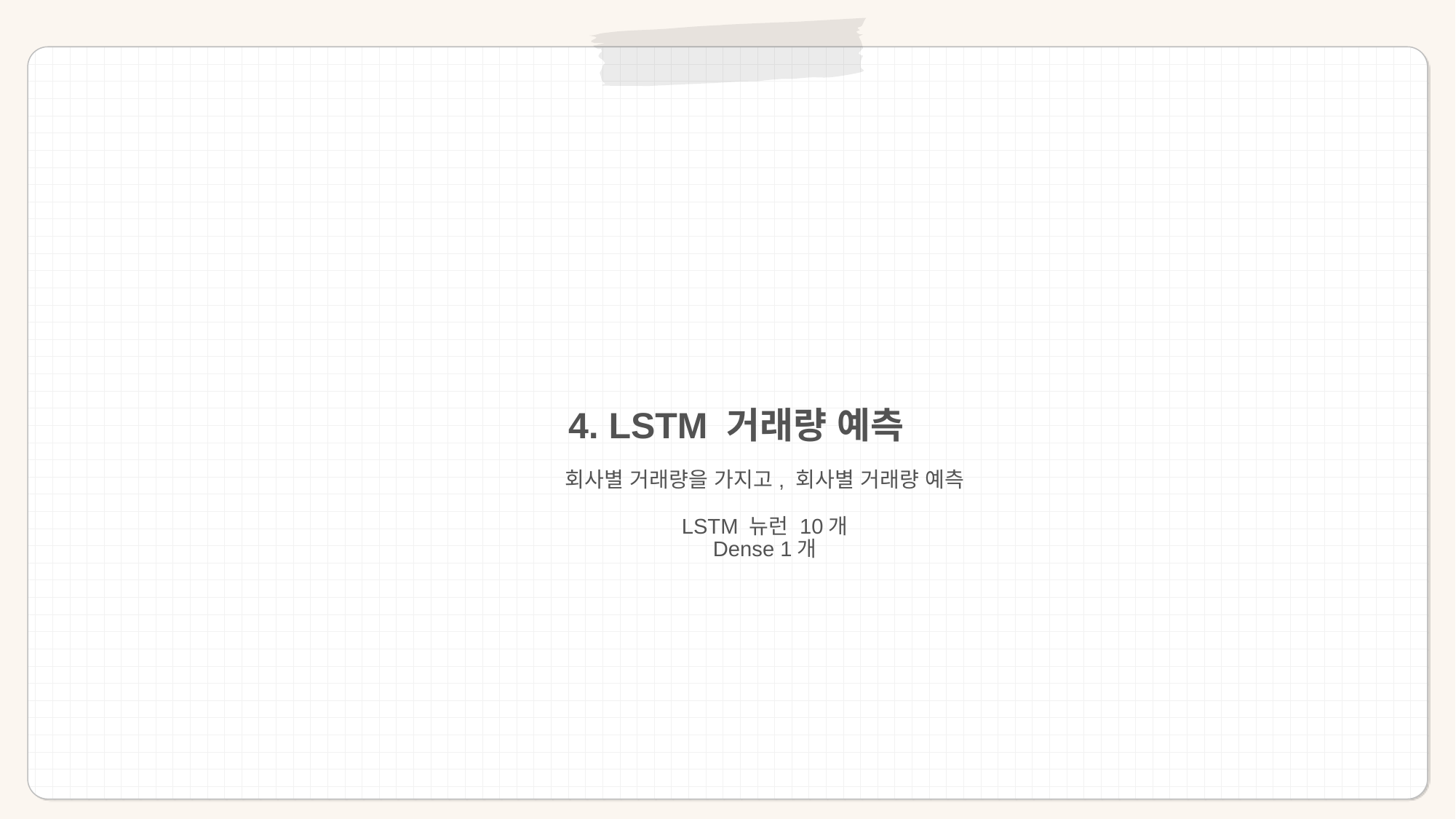

4. LSTM 거래량 예측
회사별 거래량을 가지고, 회사별 거래량 예측

LSTM 뉴런 10개
Dense 1개